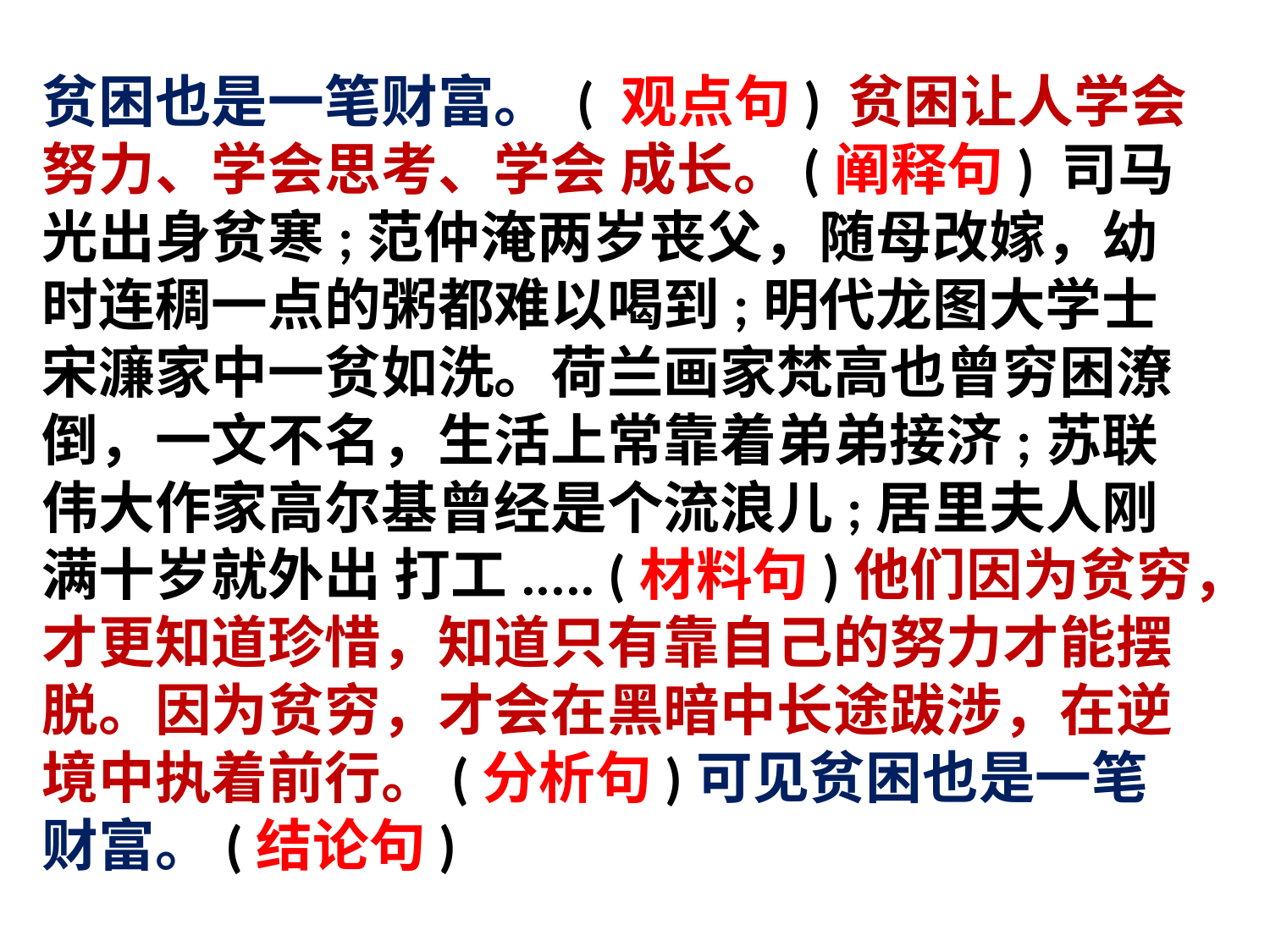

贫困也是一笔财富。 ( 观点句) 贫困让人学会努力、学会思考、学会 成长。(阐释句) 司马光出身贫寒;范仲淹两岁丧父，随母改嫁，幼时连稠一点的粥都难以喝到;明代龙图大学士宋濂家中一贫如洗。荷兰画家梵高也曾穷困潦倒，一文不名，生活上常靠着弟弟接济;苏联伟大作家高尔基曾经是个流浪儿;居里夫人刚满十岁就外出 打工..... (材料句)他们因为贫穷，才更知道珍惜，知道只有靠自己的努力才能摆脱。因为贫穷，才会在黑暗中长途跋涉，在逆境中执着前行。(分析句)可见贫困也是一笔财富。(结论句)